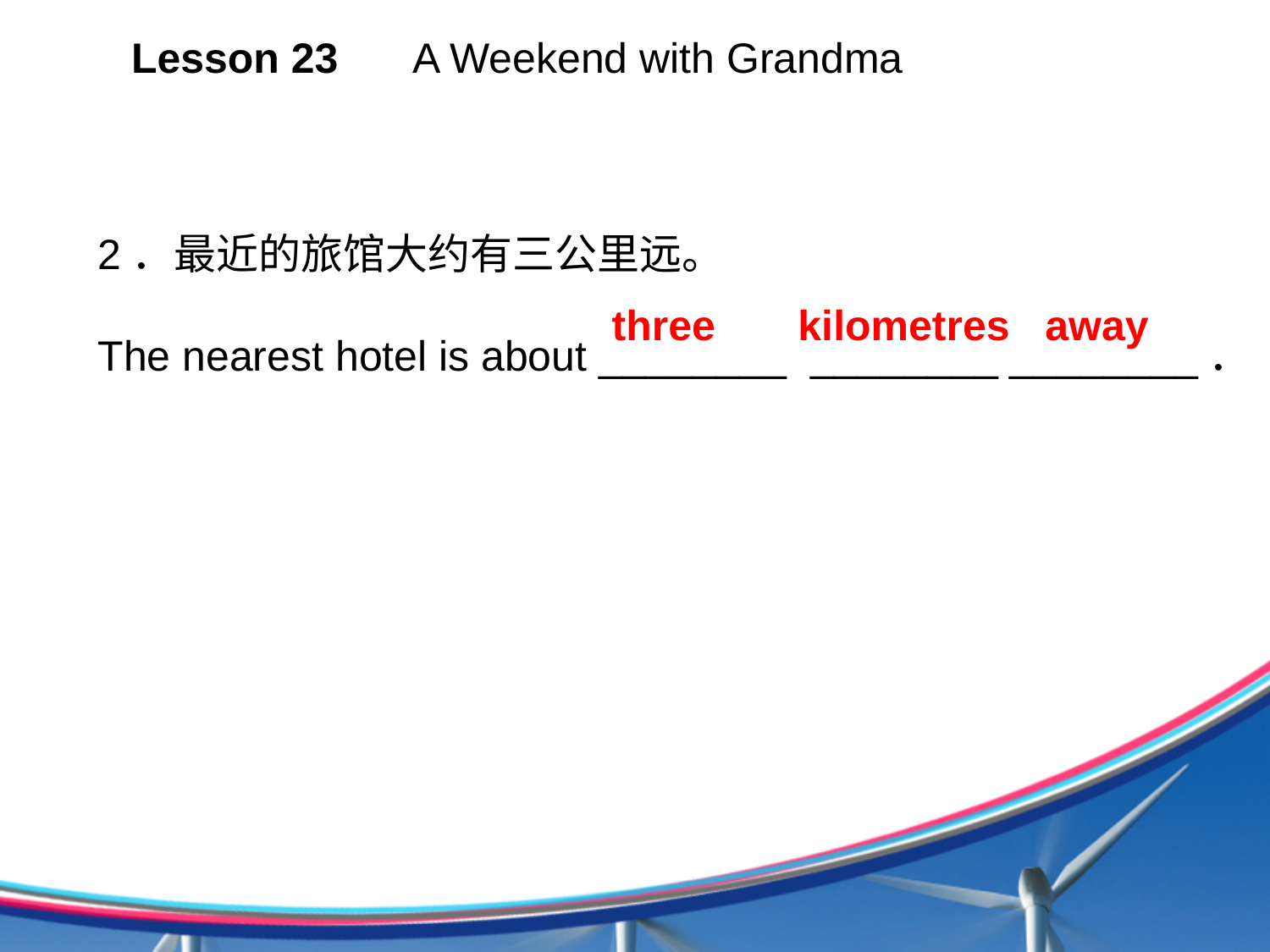

Lesson 23 　A Weekend with Grandma
2．最近的旅馆大约有三公里远。
The nearest hotel is about ________  ________ ________．
three       kilometres   away